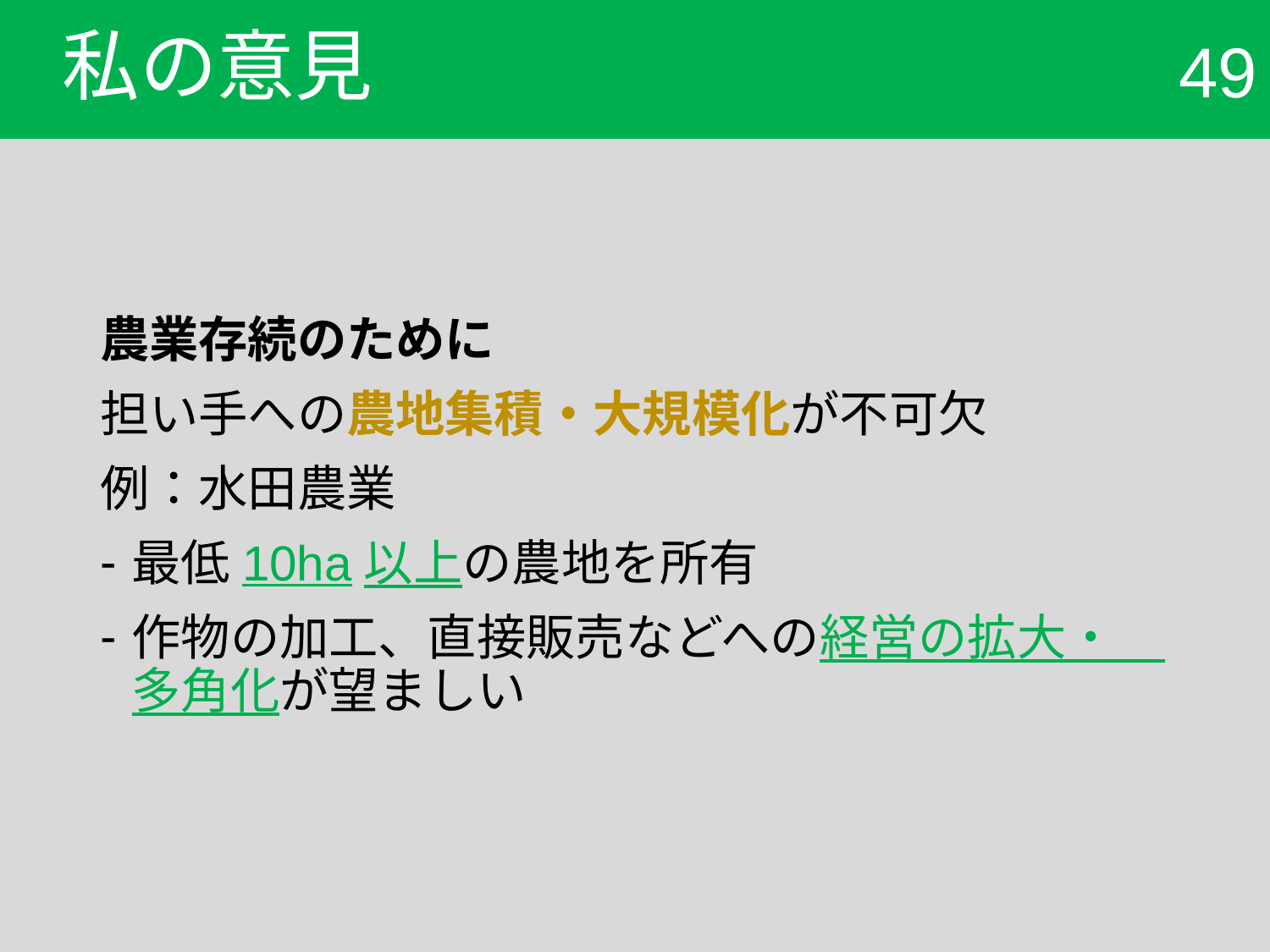

# 私の意見
49
農業存続のために
担い手への農地集積・大規模化が不可欠
例：水田農業
最低10ha以上の農地を所有
作物の加工、直接販売などへの経営の拡大・　多角化が望ましい